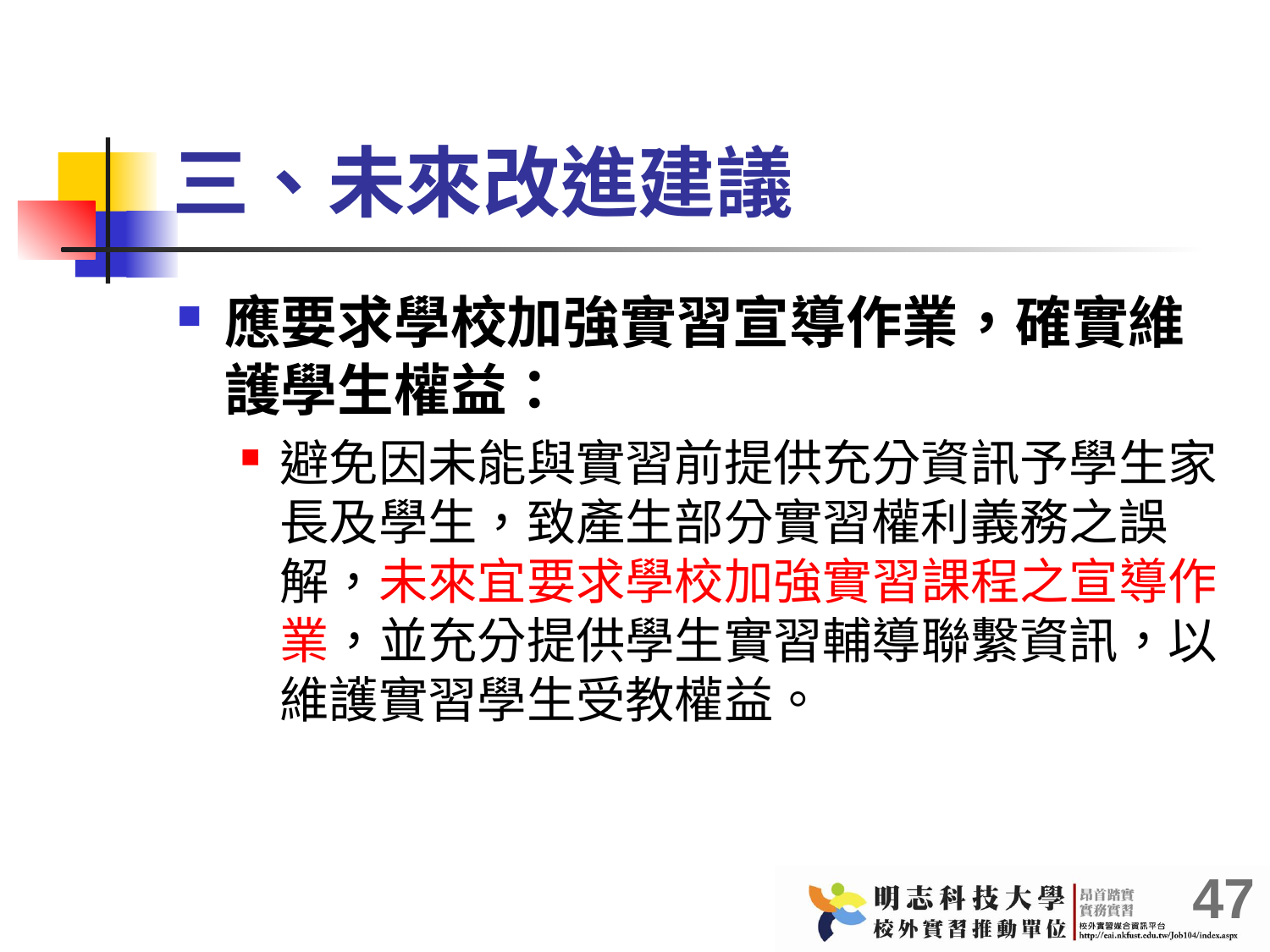

# 三、未來改進建議
應要求學校加強實習宣導作業，確實維護學生權益：
避免因未能與實習前提供充分資訊予學生家長及學生，致產生部分實習權利義務之誤解，未來宜要求學校加強實習課程之宣導作業，並充分提供學生實習輔導聯繫資訊，以維護實習學生受教權益。
47